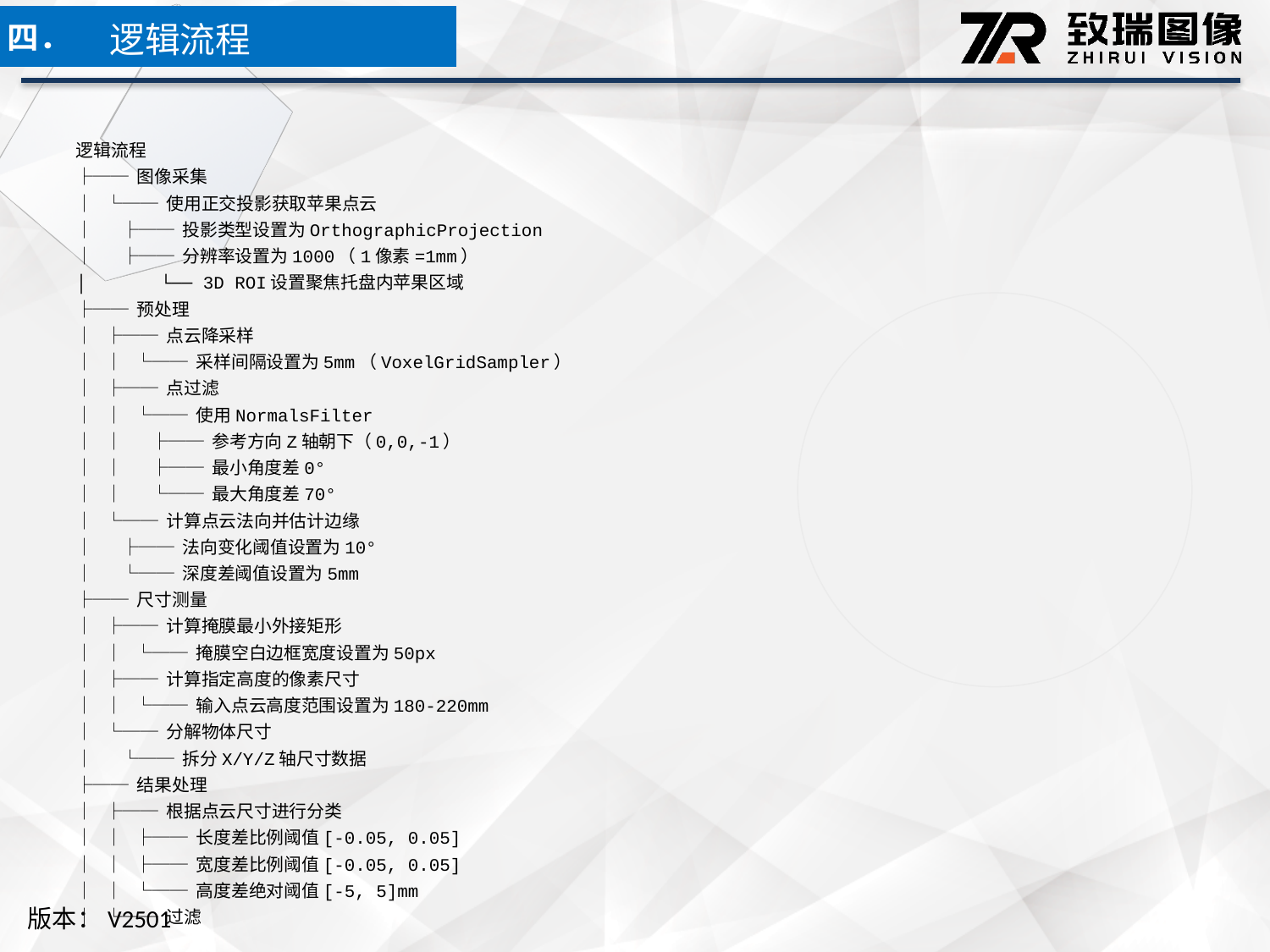

逻辑流程
四．

逻辑流程
├── 图像采集
│   └── 使用正交投影获取苹果点云
│       ├── 投影类型设置为OrthographicProjection
│       ├── 分辨率设置为1000（1像素=1mm）
│       └── 3D ROI设置聚焦托盘内苹果区域
├── 预处理
│   ├── 点云降采样
│   │   └── 采样间隔设置为5mm（VoxelGridSampler）
│   ├── 点过滤
│   │   └── 使用NormalsFilter
│   │       ├── 参考方向Z轴朝下（0,0,-1）
│   │       ├── 最小角度差0°
│   │       └── 最大角度差70°
│   └── 计算点云法向并估计边缘
│       ├── 法向变化阈值设置为10°
│       └── 深度差阈值设置为5mm
├── 尺寸测量
│   ├── 计算掩膜最小外接矩形
│   │   └── 掩膜空白边框宽度设置为50px
│   ├── 计算指定高度的像素尺寸
│   │   └── 输入点云高度范围设置为180-220mm
│   └── 分解物体尺寸
│       └── 拆分X/Y/Z轴尺寸数据
├── 结果处理
│   ├── 根据点云尺寸进行分类
│   │   ├── 长度差比例阈值[-0.05, 0.05]
│   │   ├── 宽度差比例阈值[-0.05, 0.05]
│   │   └── 高度差绝对阈值[-5, 5]mm
│   └── 过滤